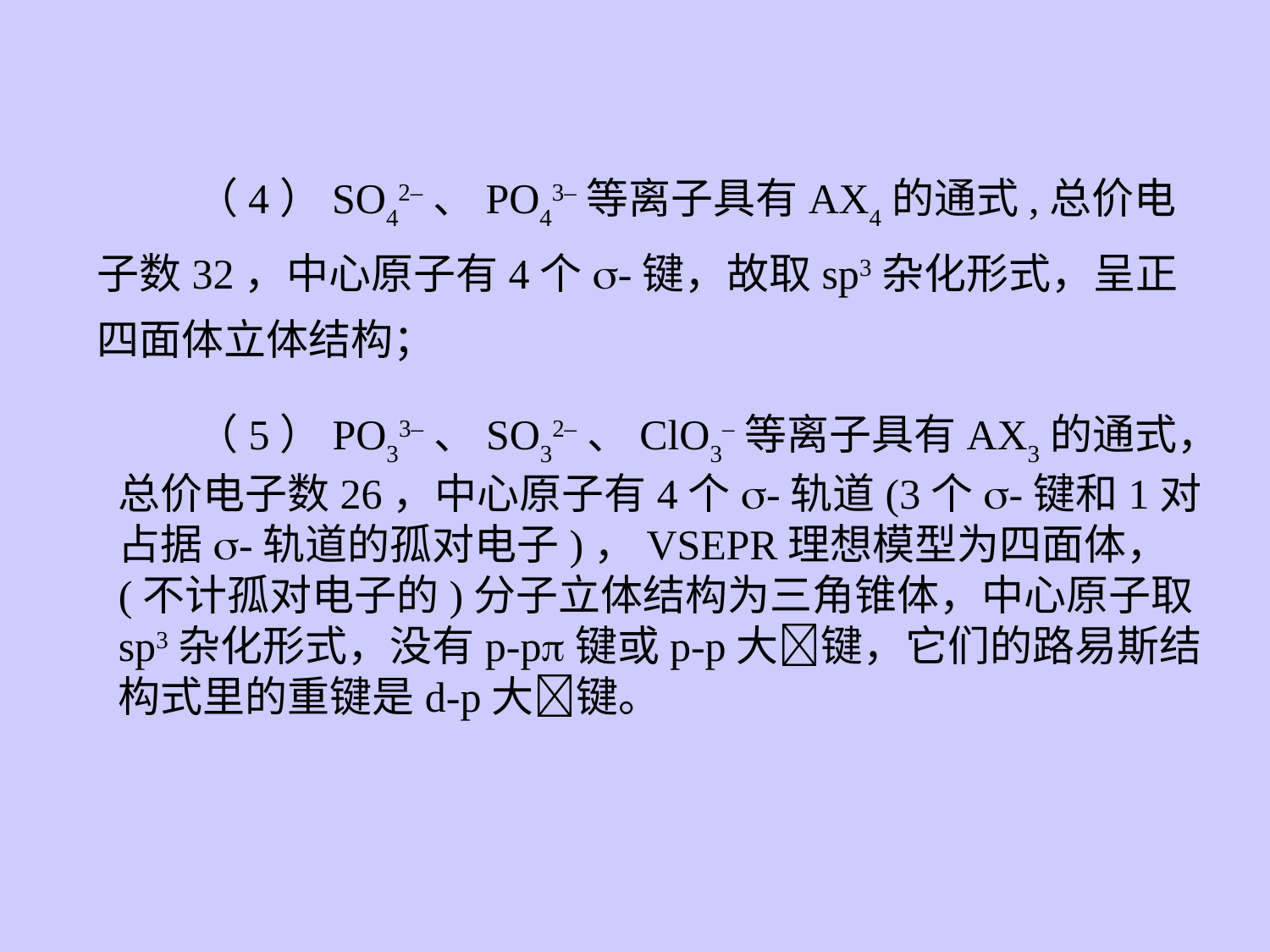

（4）SO42–、PO43–等离子具有AX4的通式,总价电子数32，中心原子有4个σ-键，故取sp3杂化形式，呈正四面体立体结构；
      （5）PO33–、SO32–、ClO3–等离子具有AX3的通式，总价电子数26，中心原子有4个σ-轨道(3个σ-键和1对占据σ-轨道的孤对电子)，VSEPR理想模型为四面体，(不计孤对电子的)分子立体结构为三角锥体，中心原子取sp3杂化形式，没有p-pπ键或p-p大Π键，它们的路易斯结构式里的重键是d-p大Π键。